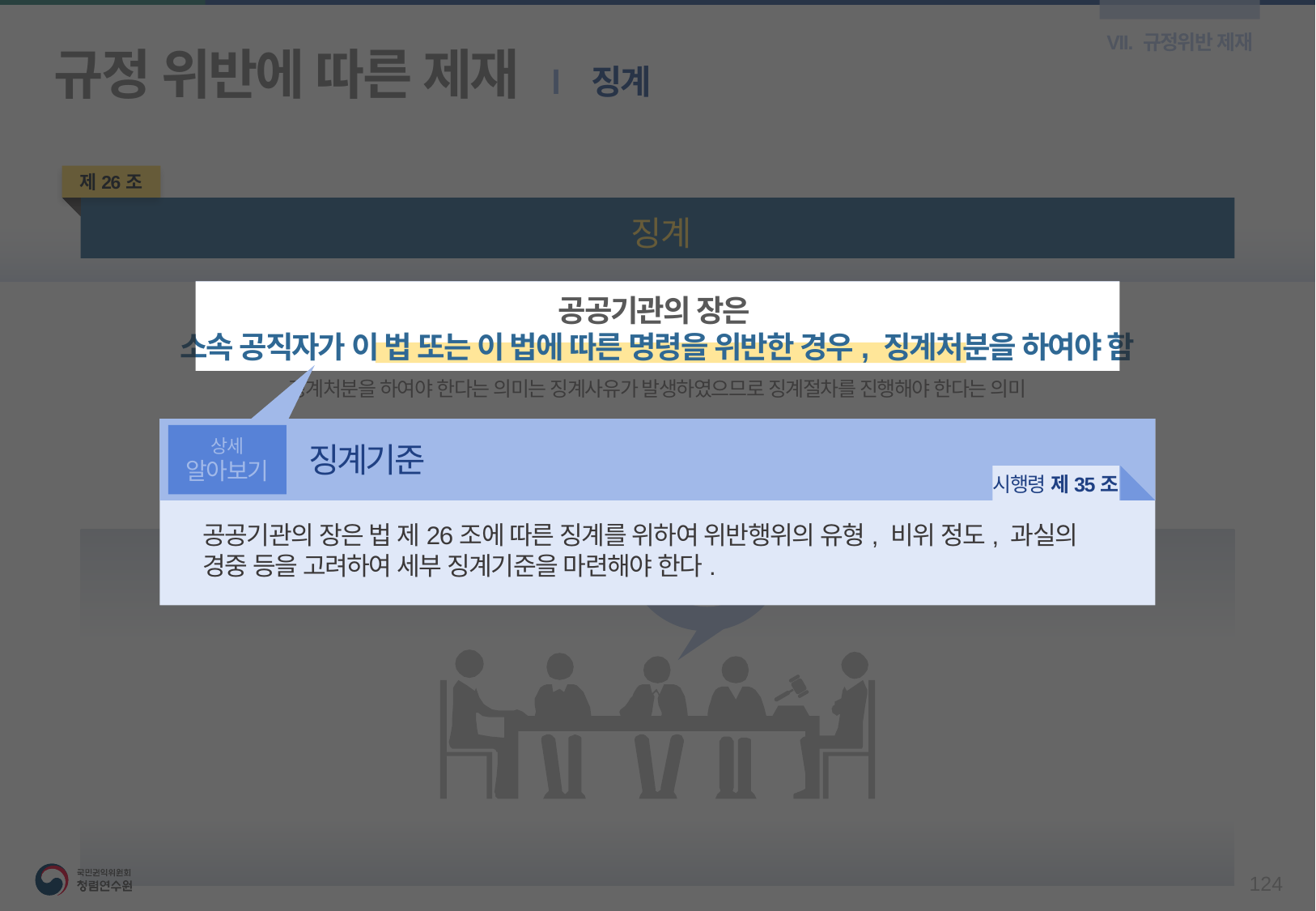

VII. 규정위반 제재

규정 위반에 따른 제재   l   징계

제26조

징계
공공기관의 장은
소속 공직자가 이 법 또는 이 법에 따른 명령을 위반한 경우, 징계처분을 하여야 함

징계처분을 하여야 한다는 의미는 징계사유가 발생하였으므로 징계절차를 진행해야 한다는 의미

상세
알아보기
징계기준
시행령 제35조

공공기관의 장은 법 제26조에 따른 징계를 위하여 위반행위의 유형, 비위 정도, 과실의 경중 등을 고려하여 세부 징계기준을 마련해야 한다.

124